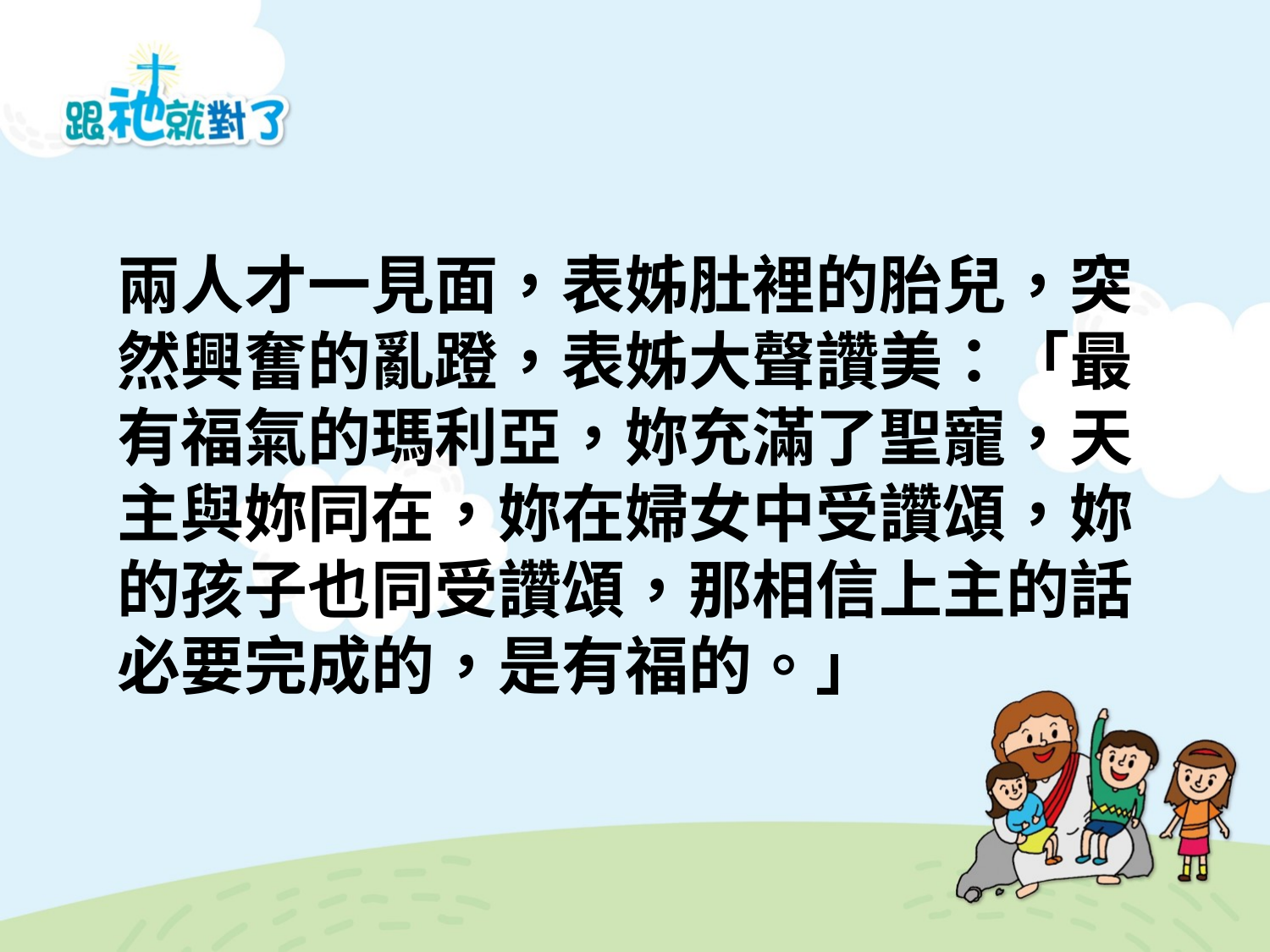

兩人才一見面，表姊肚裡的胎兒，突然興奮的亂蹬，表姊大聲讚美：「最有福氣的瑪利亞，妳充滿了聖寵，天主與妳同在，妳在婦女中受讚頌，妳的孩子也同受讚頌，那相信上主的話必要完成的，是有福的。」